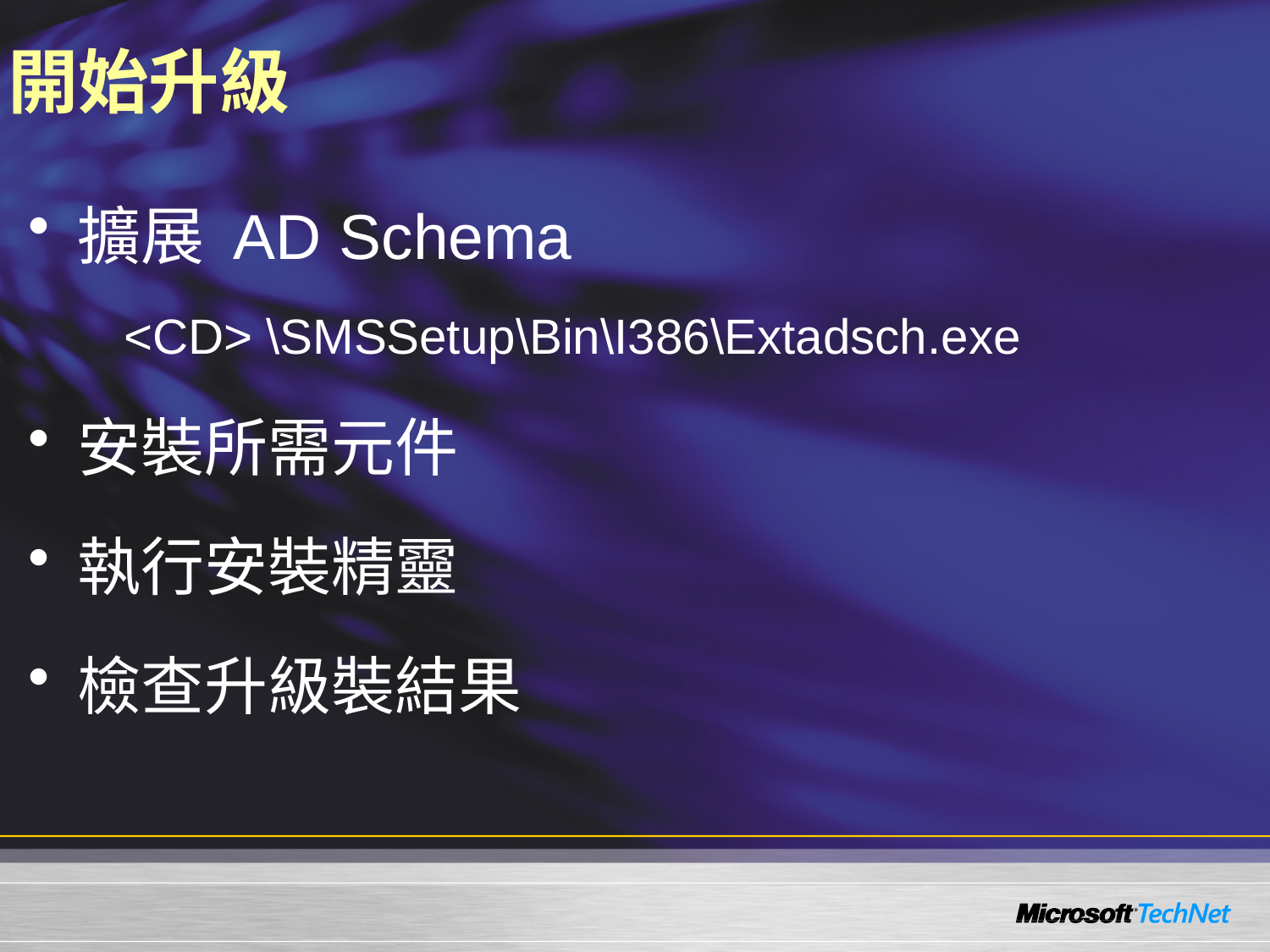

# 開始升級
擴展 AD Schema
<CD> \SMSSetup\Bin\I386\Extadsch.exe
安裝所需元件
執行安裝精靈
檢查升級裝結果